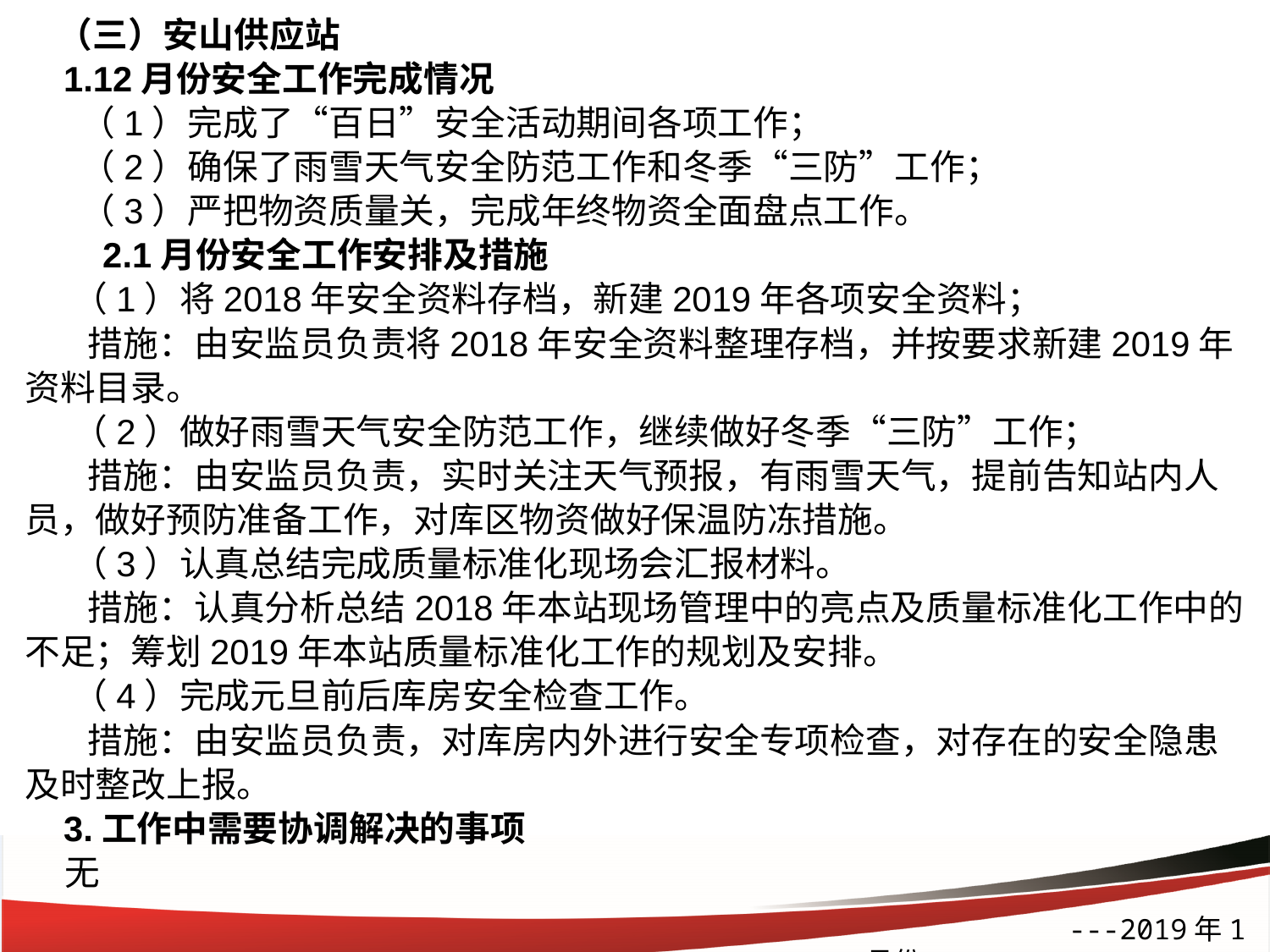

（三）安山供应站
    1.12月份安全工作完成情况
      （1）完成了“百日”安全活动期间各项工作；
      （2）确保了雨雪天气安全防范工作和冬季“三防”工作；
      （3）严把物资质量关，完成年终物资全面盘点工作。
        2.1月份安全工作安排及措施
     （1）将2018年安全资料存档，新建2019年各项安全资料；
       措施：由安监员负责将2018年安全资料整理存档，并按要求新建2019年资料目录。
     （2）做好雨雪天气安全防范工作，继续做好冬季“三防”工作；
       措施：由安监员负责，实时关注天气预报，有雨雪天气，提前告知站内人员，做好预防准备工作，对库区物资做好保温防冻措施。
     （3）认真总结完成质量标准化现场会汇报材料。
       措施：认真分析总结2018年本站现场管理中的亮点及质量标准化工作中的不足；筹划2019年本站质量标准化工作的规划及安排。
     （4）完成元旦前后库房安全检查工作。
       措施：由安监员负责，对库房内外进行安全专项检查，对存在的安全隐患及时整改上报。
    3.工作中需要协调解决的事项
    无